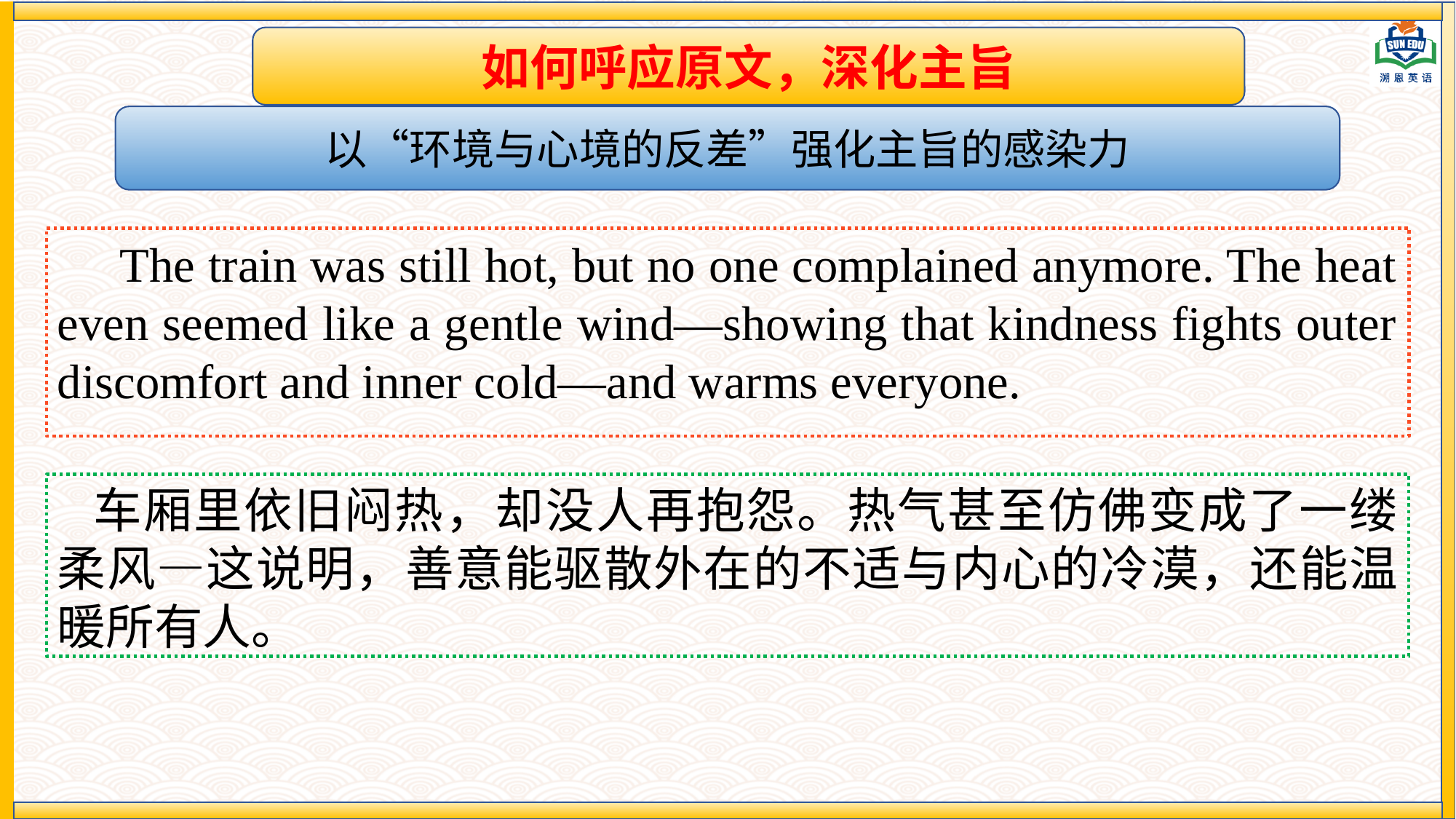

如何呼应原文，深化主旨
以“环境与心境的反差”强化主旨的感染力
  The train was still hot, but no one complained anymore. The heat even seemed like a gentle wind—showing that kindness fights outer discomfort and inner cold—and warms everyone.
车厢里依旧闷热，却没人再抱怨。热气甚至仿佛变成了一缕柔风—这说明，善意能驱散外在的不适与内心的冷漠，还能温暖所有人。